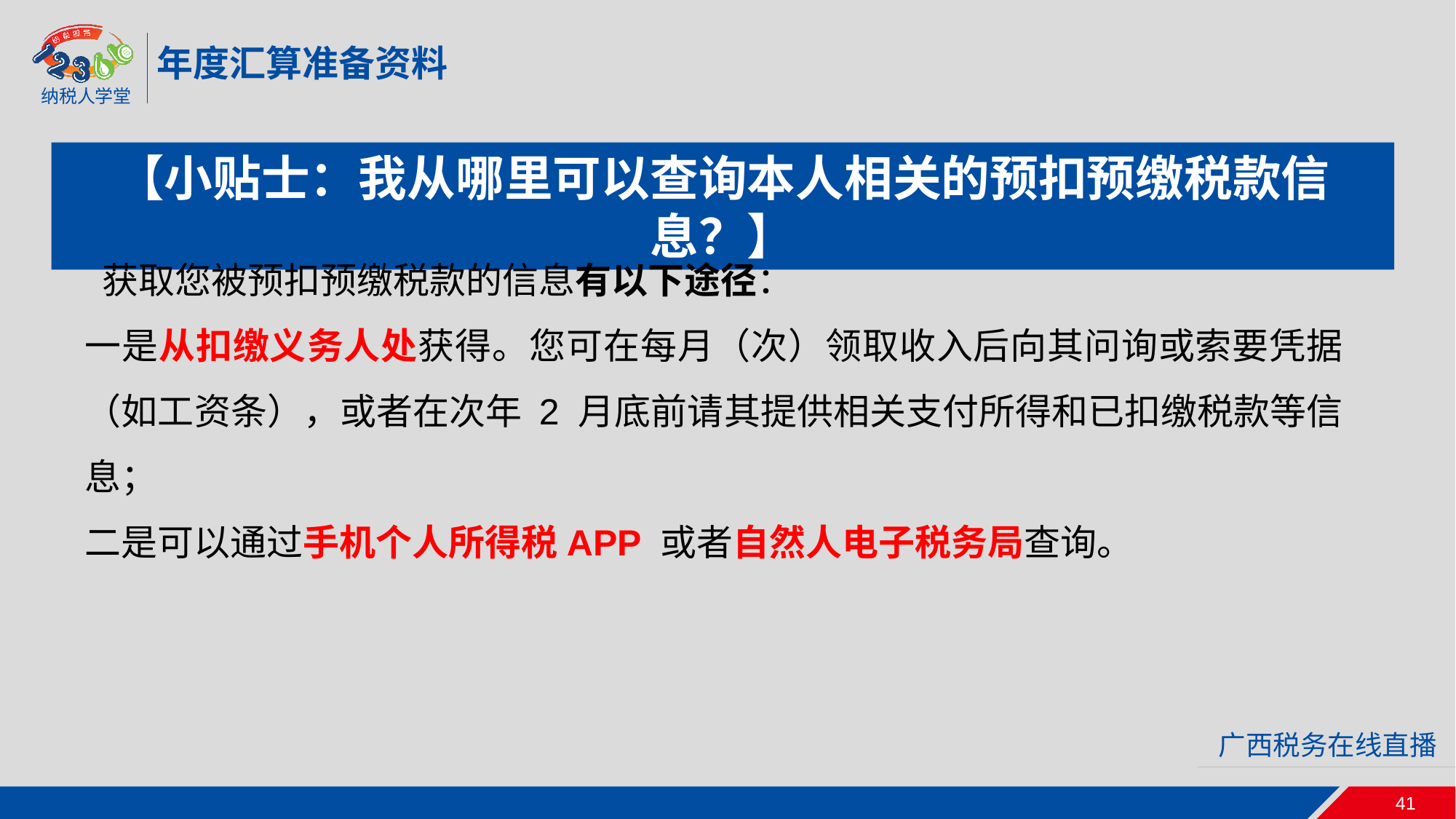

年度汇算准备资料
【小贴士：我从哪里可以查询本人相关的预扣预缴税款信息？】
 获取您被预扣预缴税款的信息有以下途径：
一是从扣缴义务人处获得。您可在每月（次）领取收入后向其问询或索要凭据（如工资条），或者在次年 2 月底前请其提供相关支付所得和已扣缴税款等信息；
二是可以通过手机个人所得税APP 或者自然人电子税务局查询。